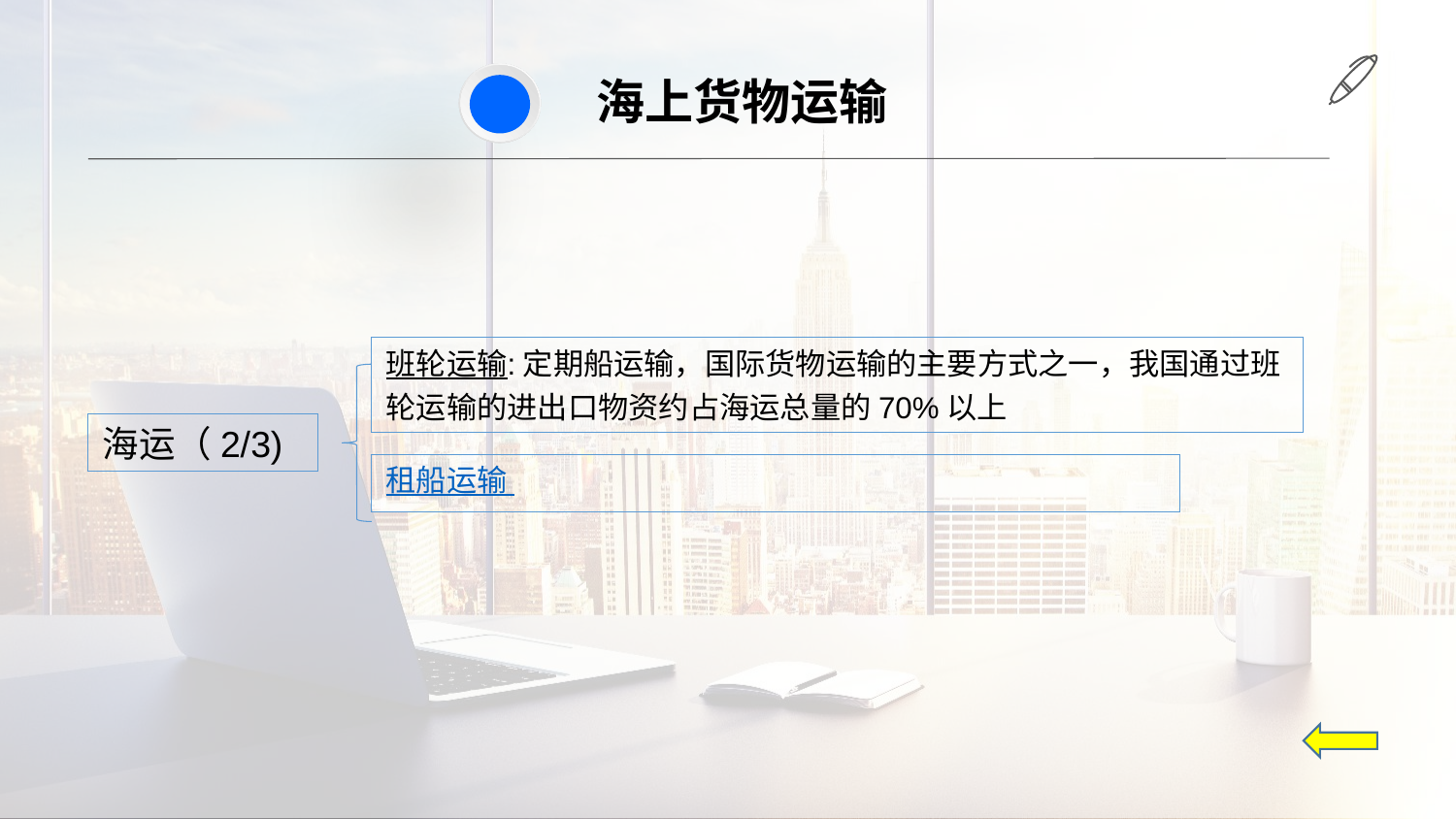

海上货物运输
班轮运输:定期船运输，国际货物运输的主要方式之一，我国通过班轮运输的进出口物资约占海运总量的70%以上

海运（2/3)
租船运输